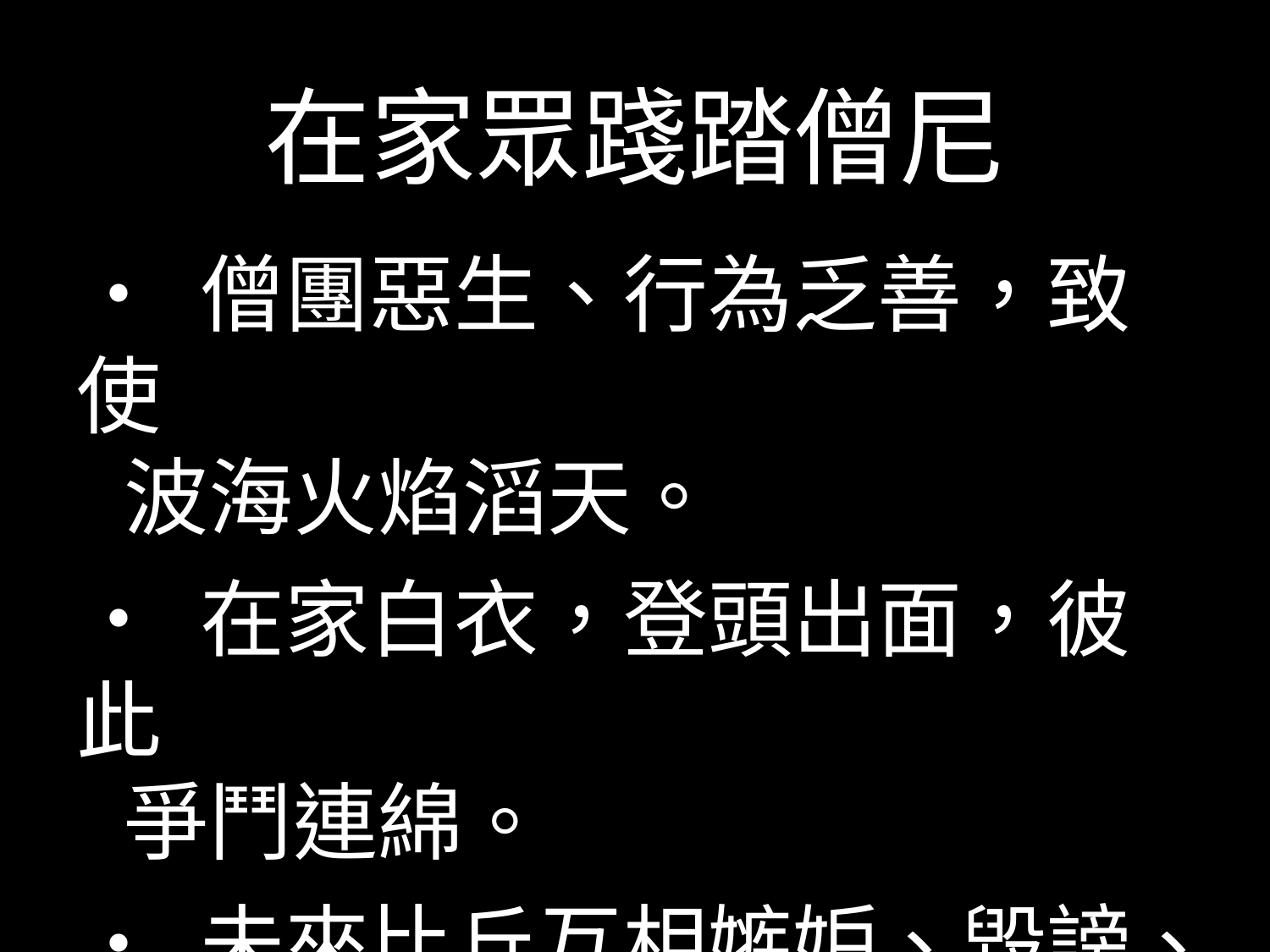

# 在家眾踐踏僧尼
• 僧團惡生、行為乏善，致使
波海火焰滔天。
• 在家白衣，登頭出面，彼此
爭鬥連綿。
• 未來比丘互相嫉妒、毀謗、 不畏因果。